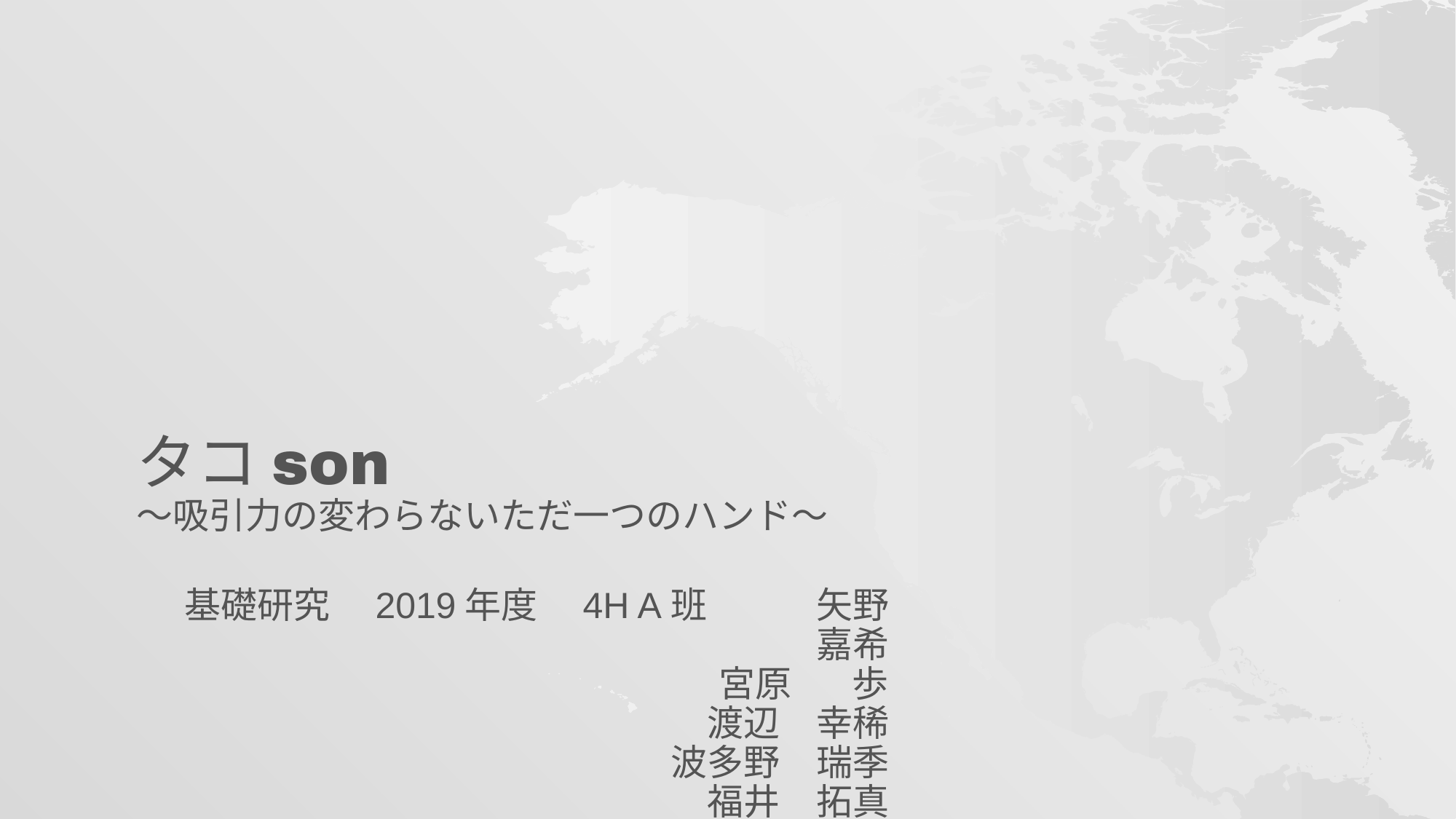

タコson
～吸引力の変わらないただ一つのハンド～
基礎研究　2019年度　4H A班　　　矢野　嘉希
宮原　   歩
渡辺　幸稀
波多野　瑞季
福井　拓真